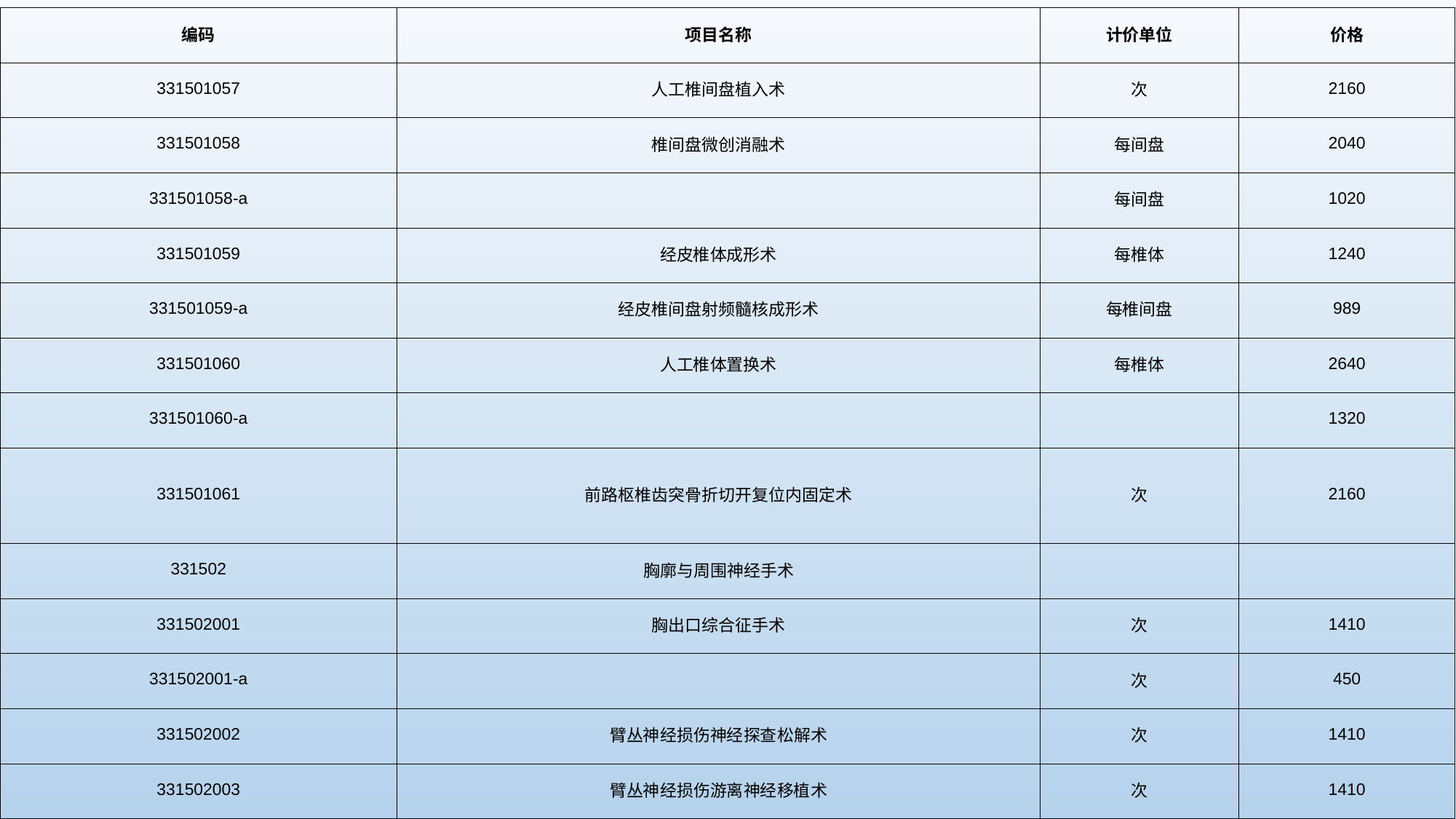

| 编码 | 项目名称 | 计价单位 | 价格 |
| --- | --- | --- | --- |
| 331501057 | 人工椎间盘植入术 | 次 | 2160 |
| 331501058 | 椎间盘微创消融术 | 每间盘 | 2040 |
| 331501058-a |  | 每间盘 | 1020 |
| 331501059 | 经皮椎体成形术 | 每椎体 | 1240 |
| 331501059-a | 经皮椎间盘射频髓核成形术 | 每椎间盘 | 989 |
| 331501060 | 人工椎体置换术 | 每椎体 | 2640 |
| 331501060-a |  |  | 1320 |
| 331501061 | 前路枢椎齿突骨折切开复位内固定术 | 次 | 2160 |
| 331502 | 胸廓与周围神经手术 |  |  |
| 331502001 | 胸出口综合征手术 | 次 | 1410 |
| 331502001-a |  | 次 | 450 |
| 331502002 | 臂丛神经损伤神经探查松解术 | 次 | 1410 |
| 331502003 | 臂丛神经损伤游离神经移植术 | 次 | 1410 |